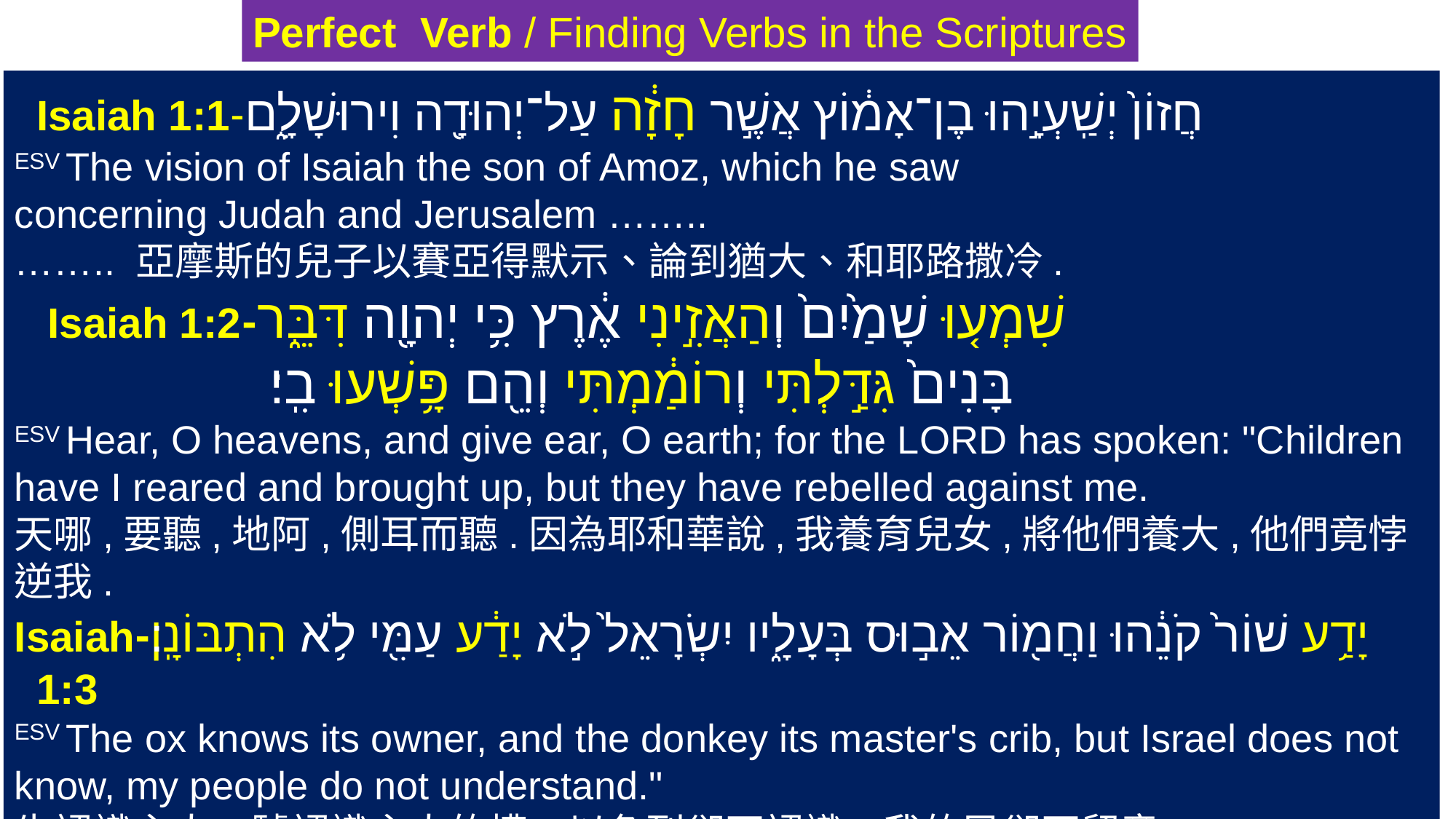

Perfect  Verb / Finding Verbs in the Scriptures
‎חֲזוֹן֙ יְשַֽׁעְיָ֣הוּ בֶן־אָמ֔וֹץ אֲשֶׁ֣ר חָזָ֔ה עַל־יְהוּדָ֖ה וִירוּשָׁלִָ֑ם-Isaiah 1:1
ESV The vision of Isaiah the son of Amoz, which he saw
concerning Judah and Jerusalem ……..
…….. 亞摩斯的兒子以賽亞得默示、論到猶大、和耶路撒冷.
‎שִׁמְע֤וּ שָׁמַ֙יִם֙ וְהַאֲזִ֣ינִי אֶ֔רֶץ כִּ֥י יְהוָ֖ה דִּבֵּ֑ר-Isaiah 1:2
 בָּנִים֙ גִּדַּ֣לְתִּי וְרוֹמַ֔מְתִּי וְהֵ֖ם פָּ֥שְׁעוּ בִֽי׃
ESV Hear, O heavens, and give ear, O earth; for the LORD has spoken: "Children have I reared and brought up, but they have rebelled against me.
天哪,要聽,地阿,側耳而聽.因為耶和華說,我養育兒女,將他們養大,他們竟悖逆我.
‎יָדַ֥ע שׁוֹר֙ קֹנֵ֔הוּ וַחֲמ֖וֹר אֵב֣וּס בְּעָלָ֑יו יִשְׂרָאֵל֙ לֹ֣א יָדַ֔ע עַמִּ֖י לֹ֥א הִתְבּוֹנָֽן׃-Isaiah 1:3
ESV The ox knows its owner, and the donkey its master's crib, but Israel does not know, my people do not understand."
牛認識主人、驢認識主人的槽．以色列卻不認識、我的民卻不留意。